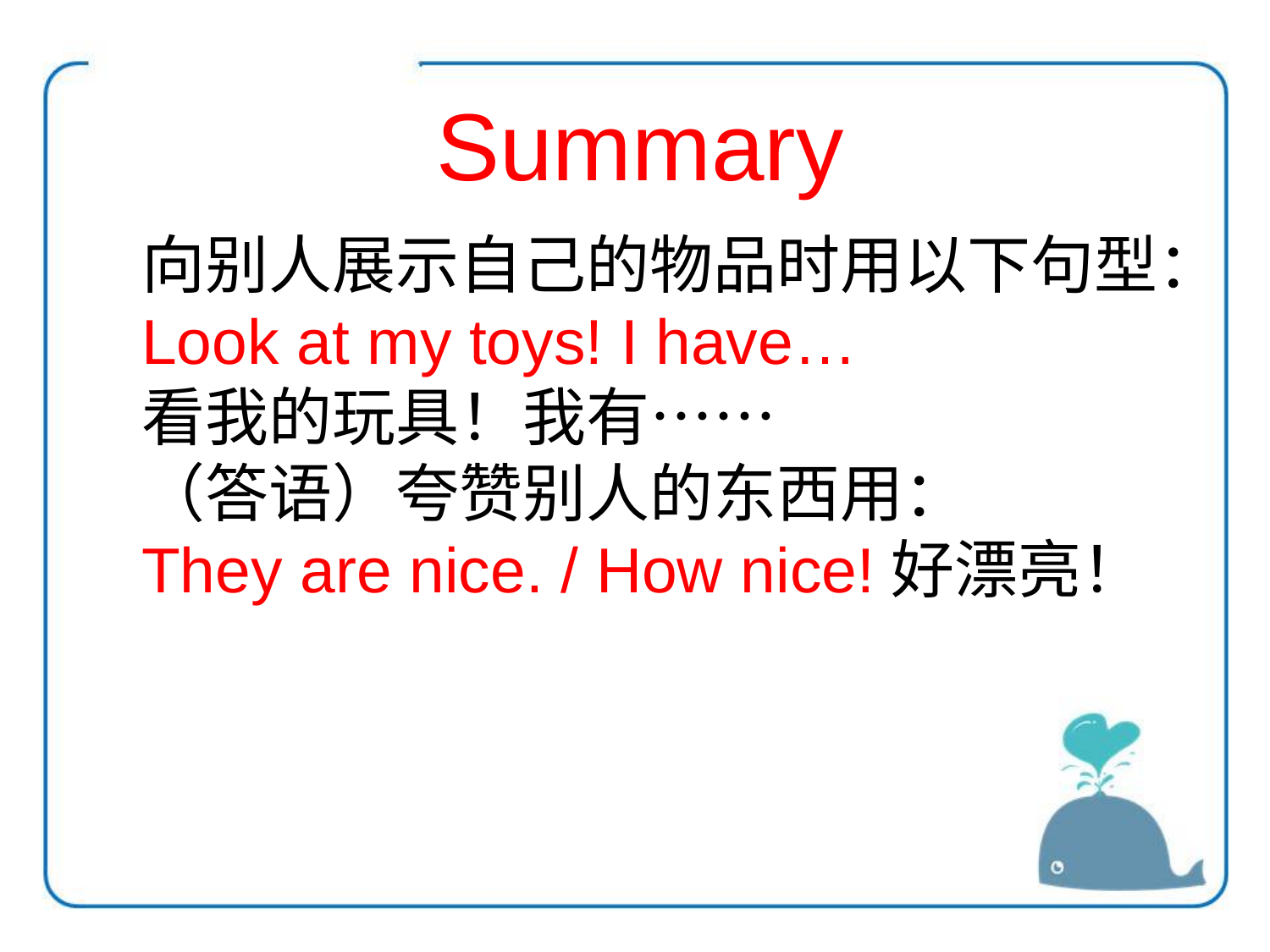

Summary
向别人展示自己的物品时用以下句型：
Look at my toys! I have…
看我的玩具！我有……
（答语）夸赞别人的东西用：
They are nice. / How nice!好漂亮！